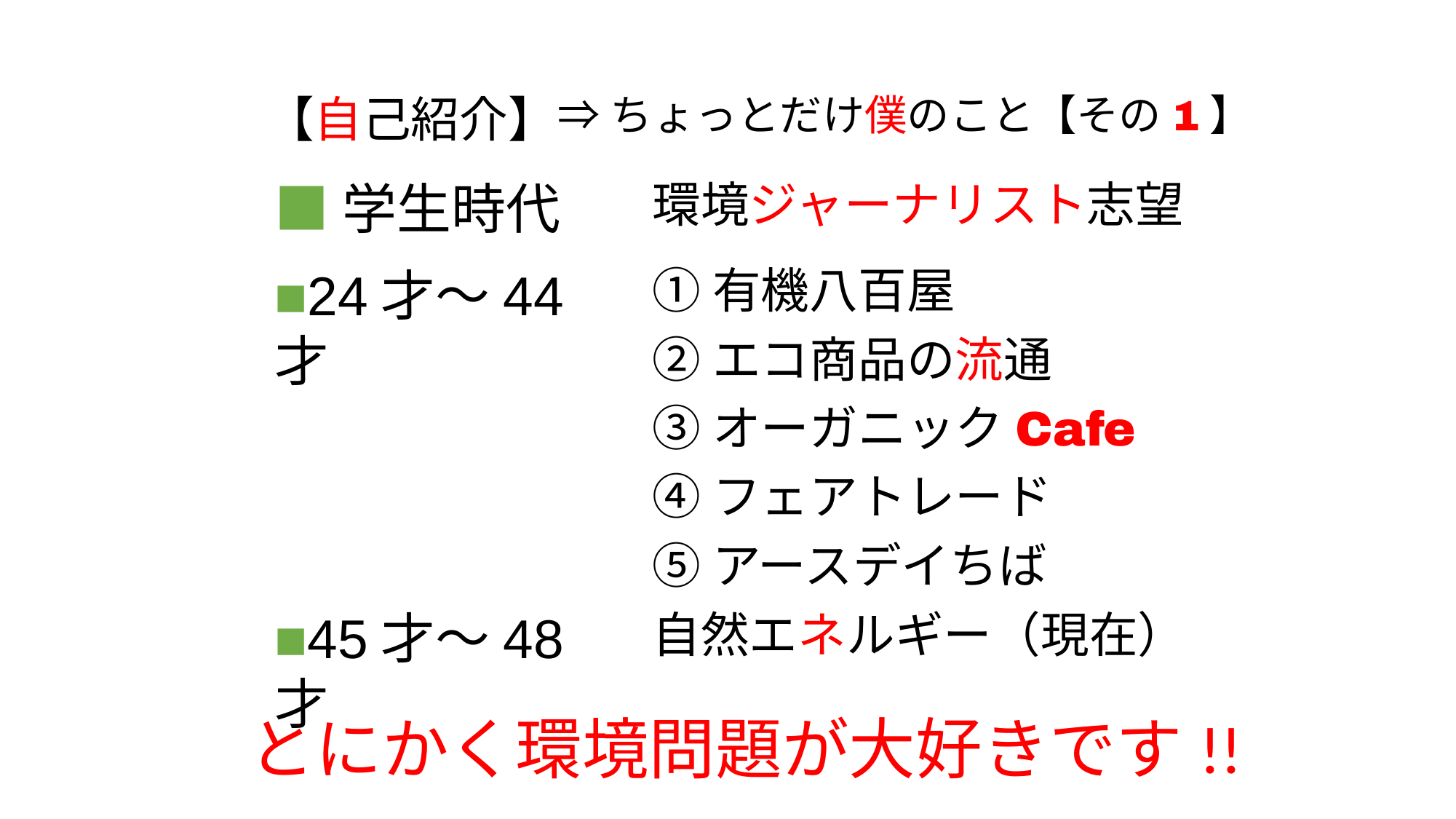

⇒ちょっとだけ僕のこと【その1】
【自己紹介】
■学生時代
環境ジャーナリスト志望
①有機八百屋
■24才～44才
②エコ商品の流通
③オーガニックCafe
④フェアトレード
⑤アースデイちば
■45才～48才
自然エネルギー（現在）
とにかく環境問題が大好きです!!